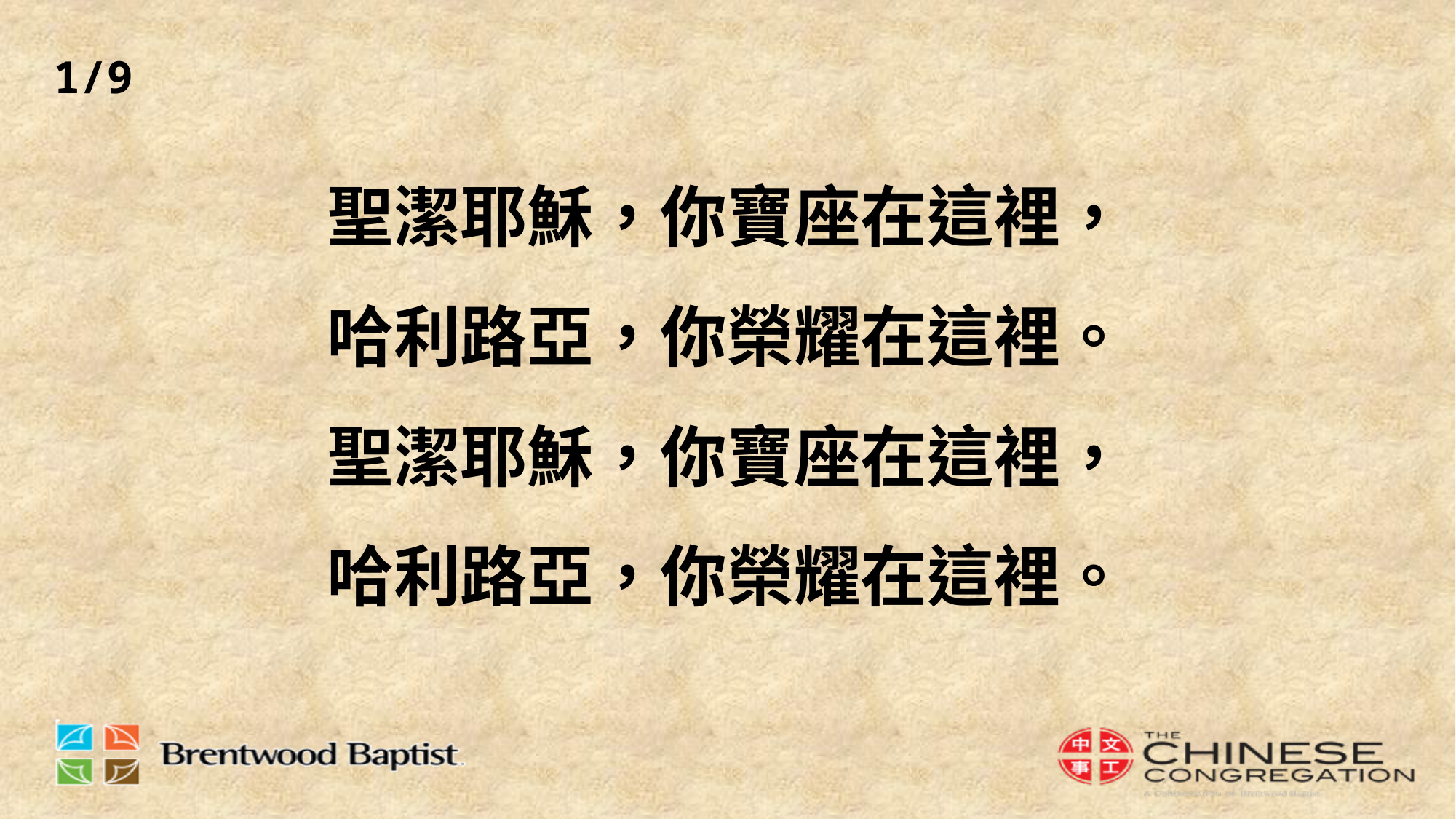

1/9
# 聖潔耶穌，你寶座在這裡， 哈利路亞，你榮耀在這裡。 聖潔耶穌，你寶座在這裡， 哈利路亞，你榮耀在這裡。